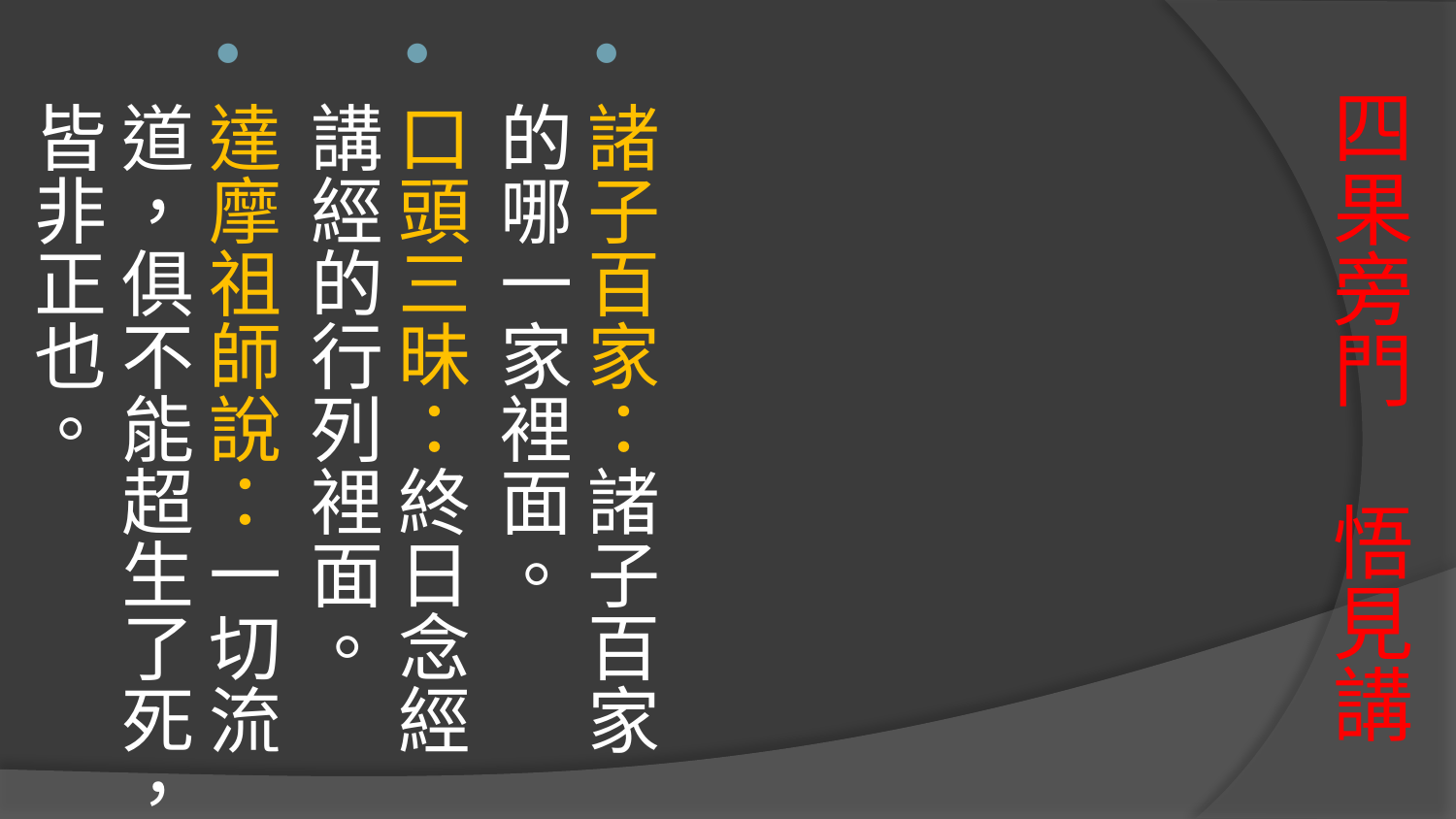

諸子百家：諸子百家的哪一家裡面。
口頭三昧：終日念經講經的行列裡面。
達摩祖師說：一切流道，俱不能超生了死，皆非正也。
# 四果旁門     悟見講